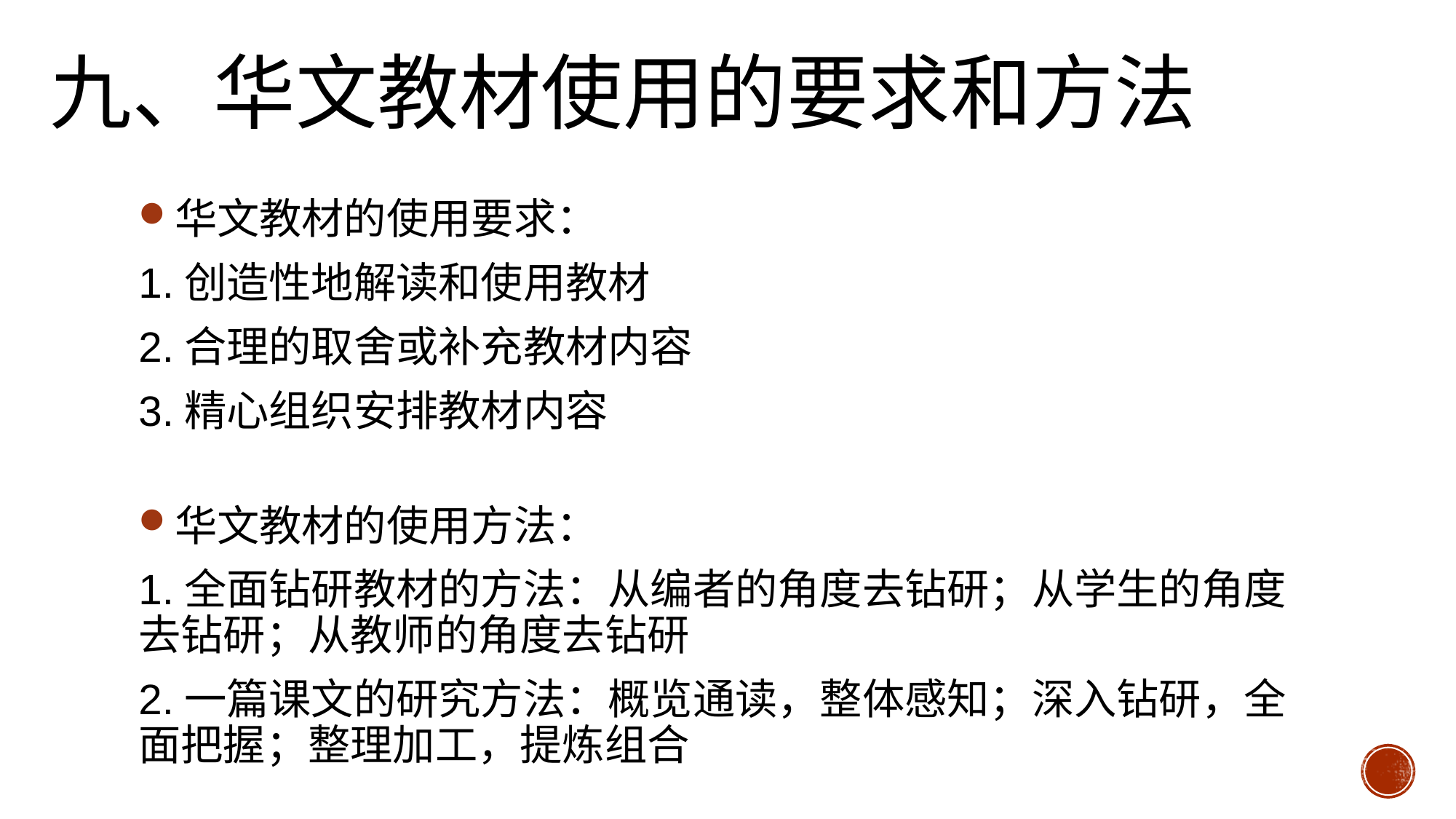

# 九、华文教材使用的要求和方法
华文教材的使用要求：
1.创造性地解读和使用教材
2.合理的取舍或补充教材内容
3.精心组织安排教材内容

华文教材的使用方法：
1.全面钻研教材的方法：从编者的角度去钻研；从学生的角度去钻研；从教师的角度去钻研
2.一篇课文的研究方法：概览通读，整体感知；深入钻研，全面把握；整理加工，提炼组合